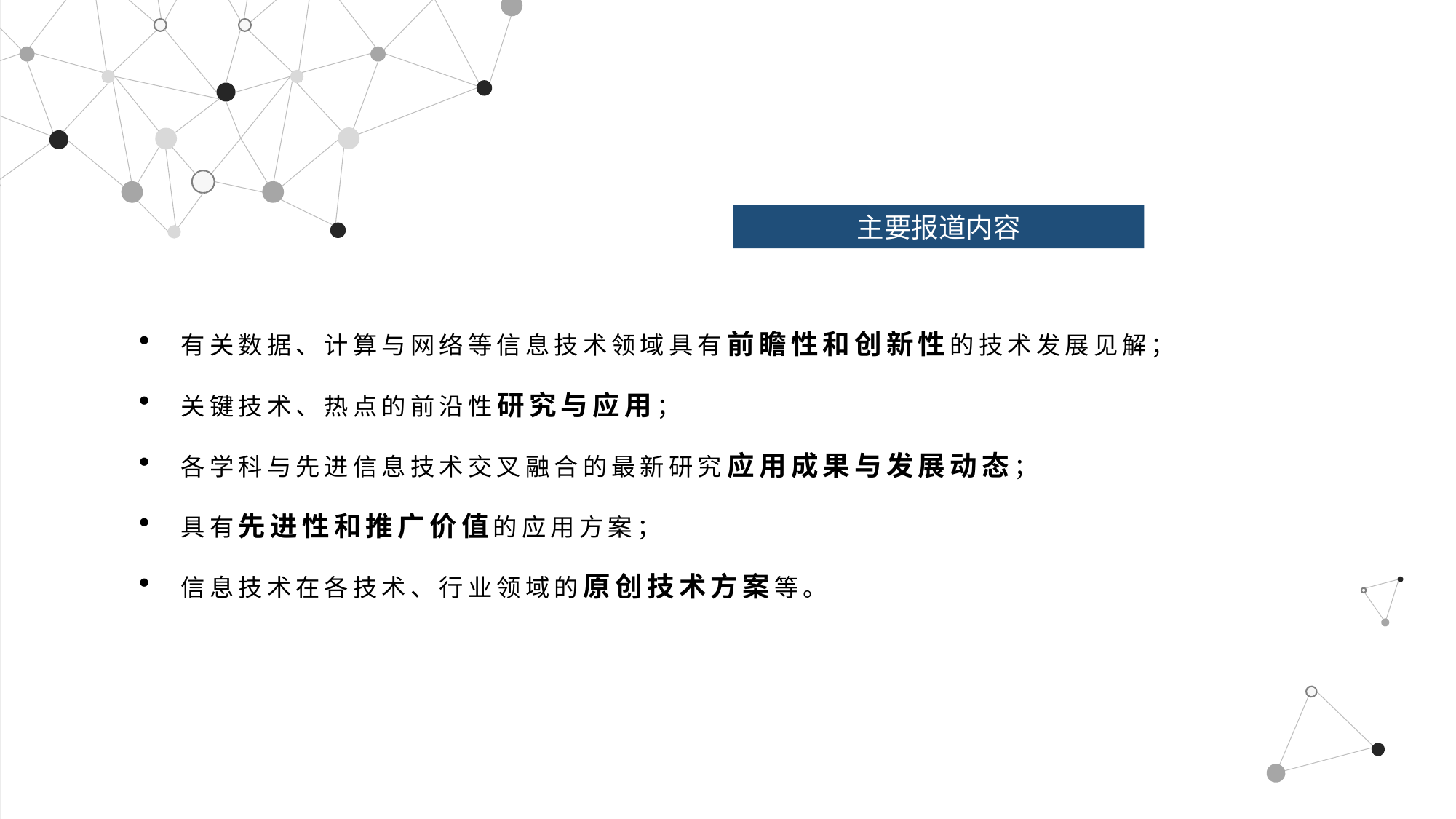

主要报道内容

有关数据、计算与网络等信息技术领域具有前瞻性和创新性的技术发展见解；
关键技术、热点的前沿性研究与应用；
各学科与先进信息技术交叉融合的最新研究应用成果与发展动态；
具有先进性和推广价值的应用方案；
信息技术在各技术、行业领域的原创技术方案等。